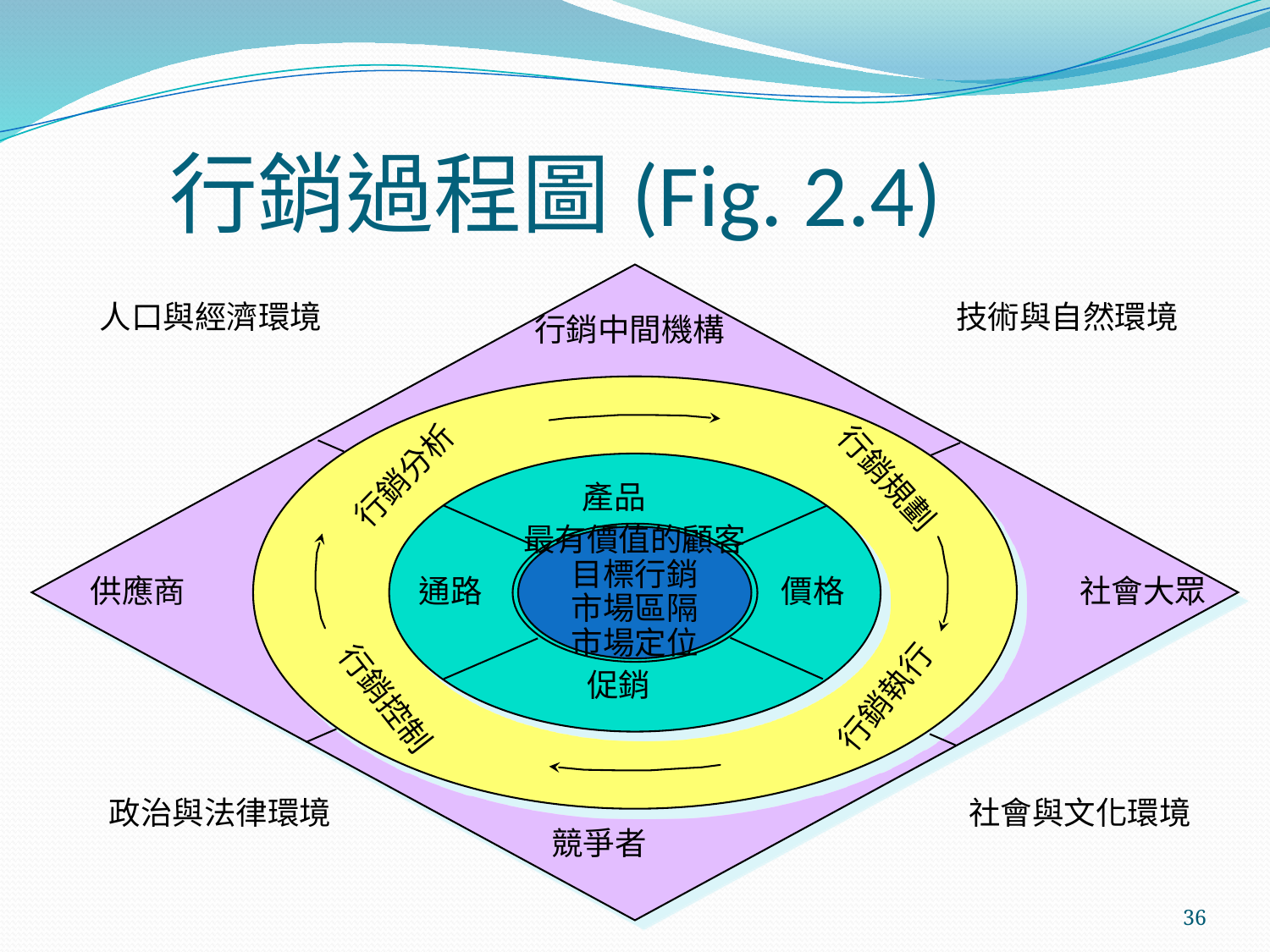

# 行銷過程圖(Fig. 2.4)

人口與經濟環境
技術與自然環境
行銷中間機構

行銷分析

行銷規劃
產品

最有價值的顧客
目標行銷
市場區隔
市場定位

通路
價格

促銷
行銷執行
行銷控制

供應商
社會大眾

政治與法律環境
社會與文化環境
競爭者
36